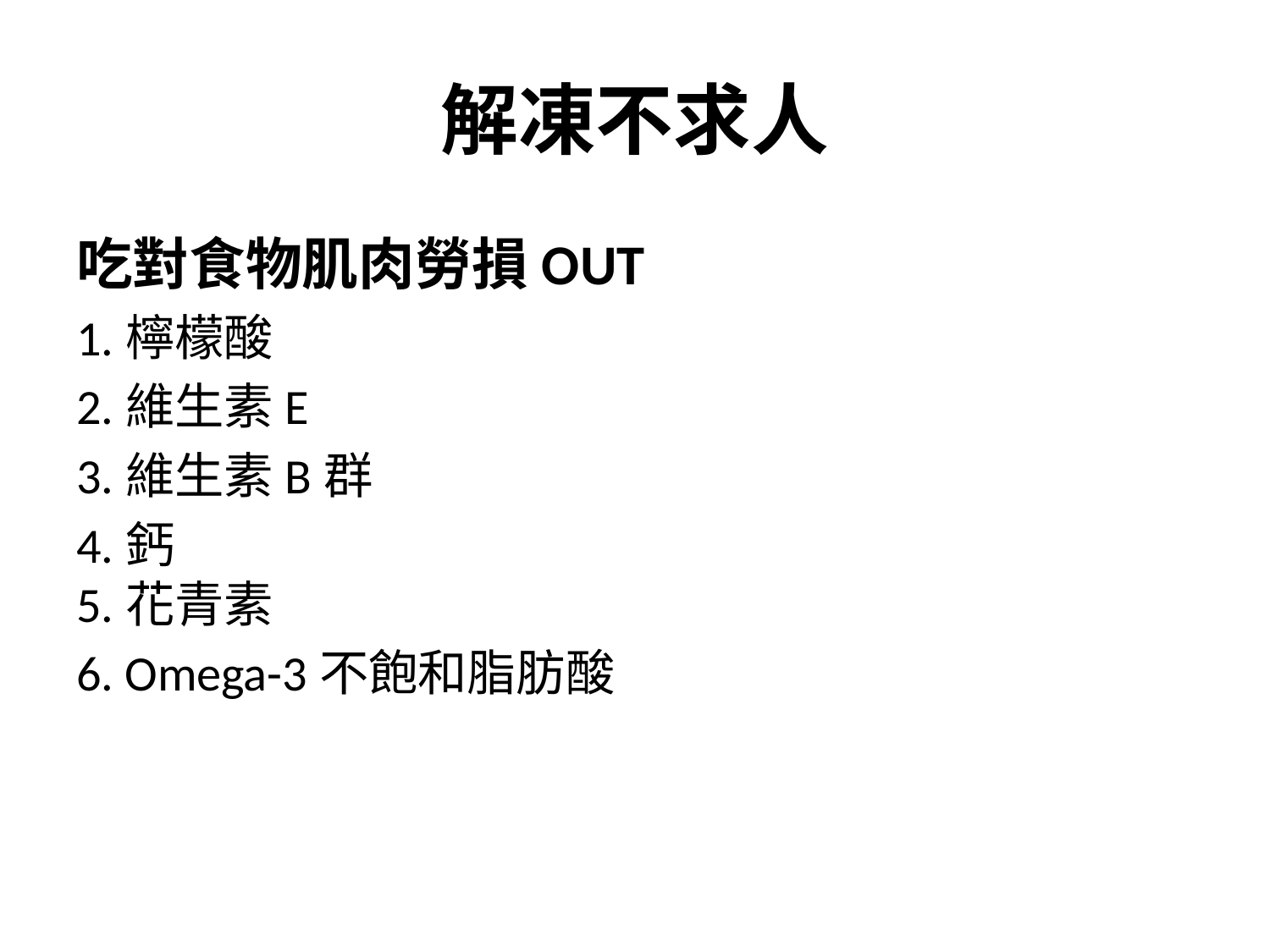

# 解凍不求人
吃對食物肌肉勞損OUT
1.檸檬酸
2.維生素E
3.維生素B群
4.鈣
5.花青素
6. Omega-3不飽和脂肪酸